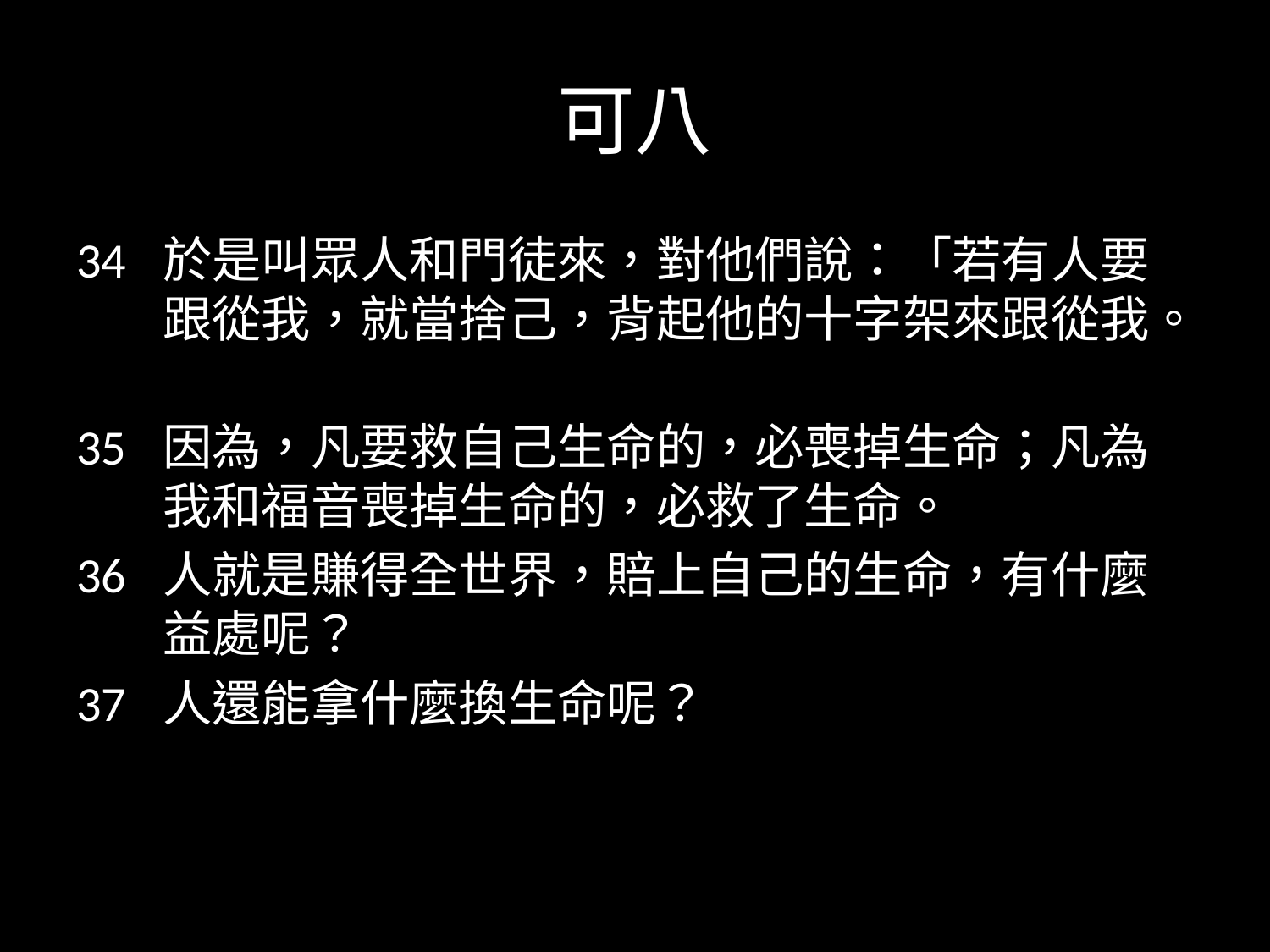

# 可八
34	於是叫眾人和門徒來，對他們說：「若有人要跟從我，就當捨己，背起他的十字架來跟從我。
35	因為，凡要救自己生命的，必喪掉生命；凡為我和福音喪掉生命的，必救了生命。
36	人就是賺得全世界，賠上自己的生命，有什麼益處呢？
37	人還能拿什麼換生命呢？